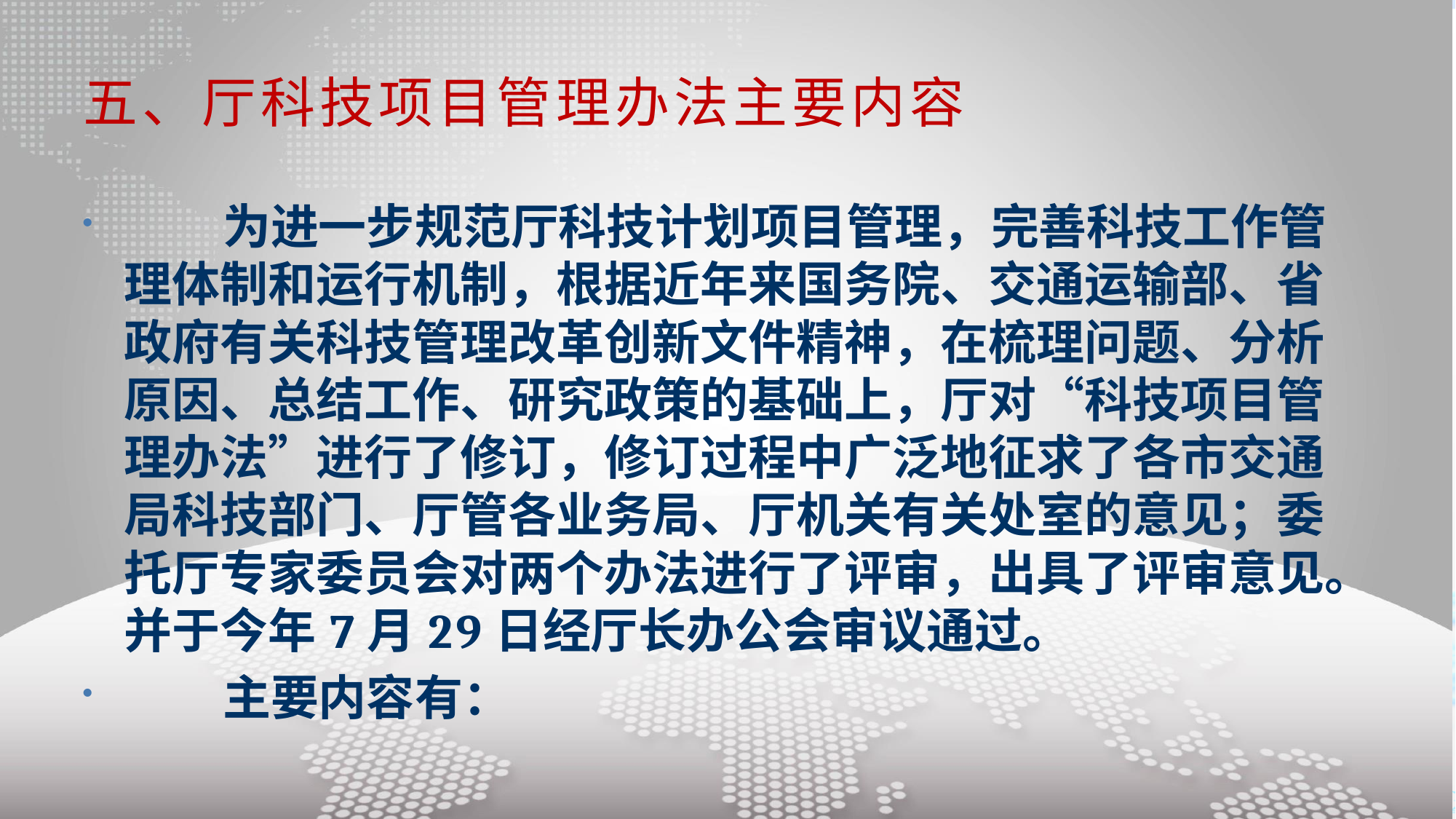

# 五、厅科技项目管理办法主要内容
        为进一步规范厅科技计划项目管理，完善科技工作管理体制和运行机制，根据近年来国务院、交通运输部、省政府有关科技管理改革创新文件精神，在梳理问题、分析原因、总结工作、研究政策的基础上，厅对“科技项目管理办法”进行了修订，修订过程中广泛地征求了各市交通局科技部门、厅管各业务局、厅机关有关处室的意见；委托厅专家委员会对两个办法进行了评审，出具了评审意见。并于今年7月29日经厅长办公会审议通过。
        主要内容有：